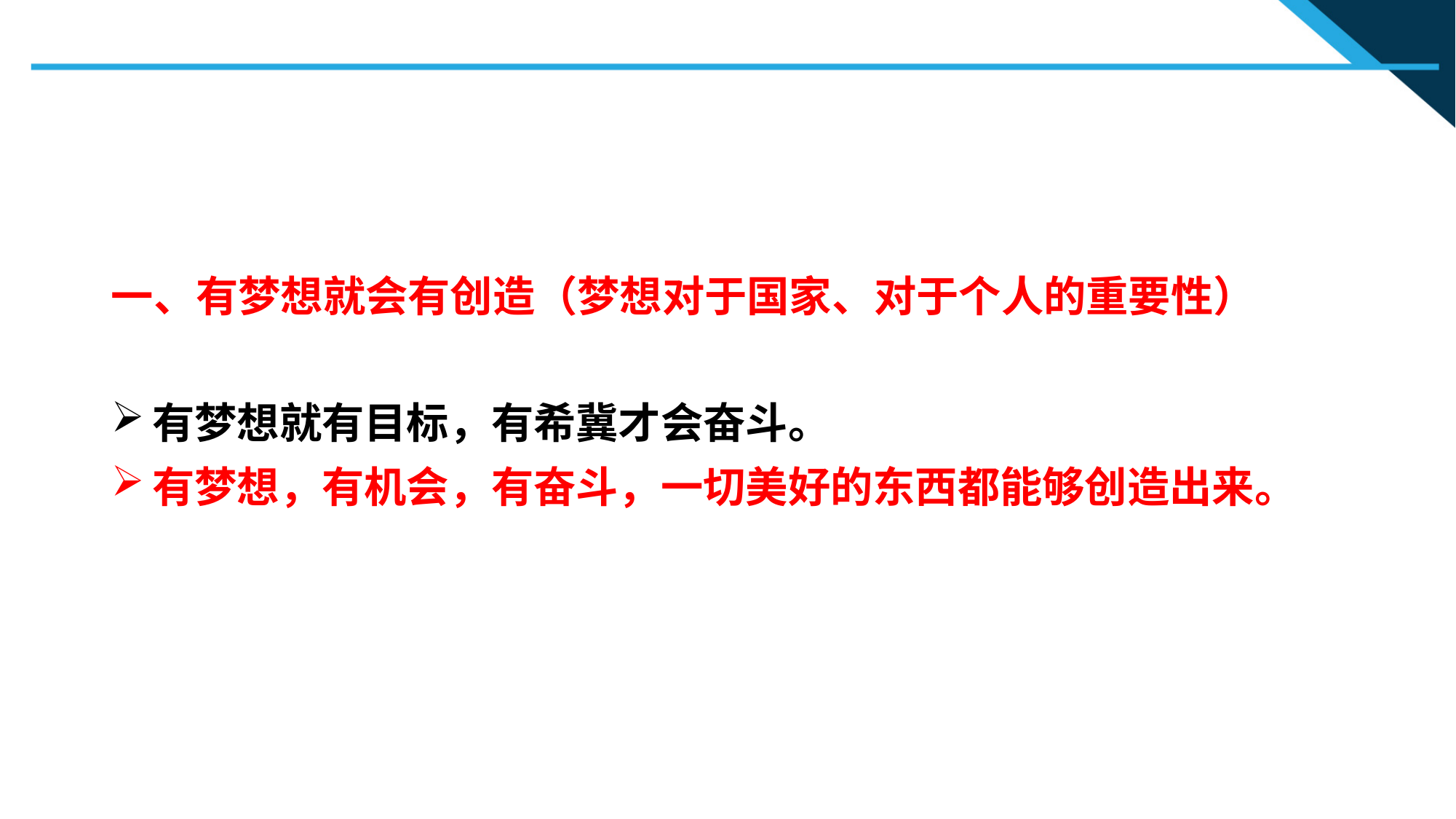

一、有梦想就会有创造（梦想对于国家、对于个人的重要性）

有梦想就有目标，有希冀才会奋斗。
有梦想，有机会，有奋斗，一切美好的东西都能够创造出来。